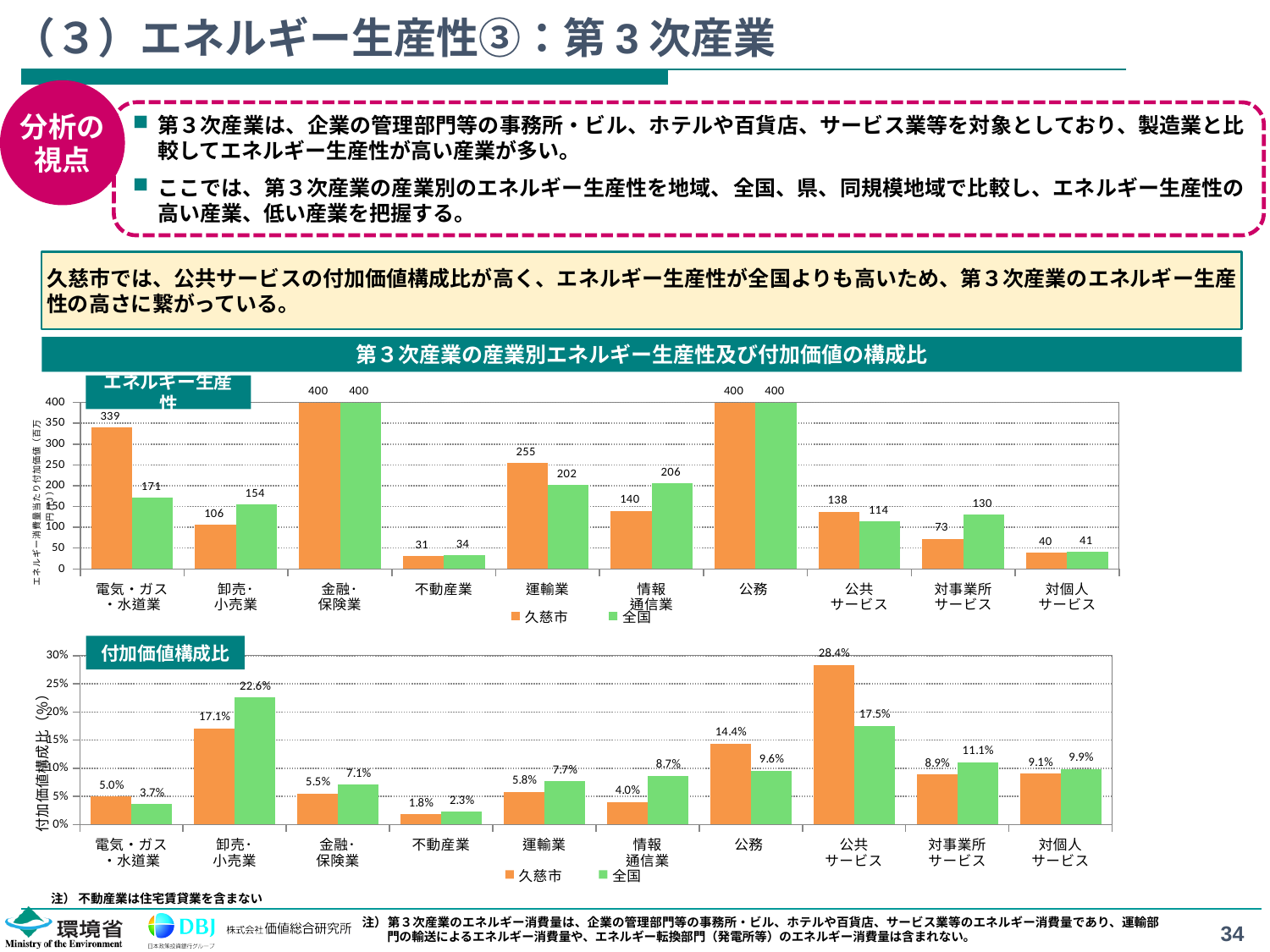

# （３）エネルギー生産性③：第3次産業
分析の
視点
第３次産業は、企業の管理部門等の事務所・ビル、ホテルや百貨店、サービス業等を対象としており、製造業と比較してエネルギー生産性が高い産業が多い。
ここでは、第３次産業の産業別のエネルギー生産性を地域、全国、県、同規模地域で比較し、エネルギー生産性の高い産業、低い産業を把握する。
久慈市では、公共サービスの付加価値構成比が高く、エネルギー生産性が全国よりも高いため、第３次産業のエネルギー生産性の高さに繋がっている。
第３次産業の産業別エネルギー生産性及び付加価値の構成比
エネルギー生産性

### Chart

| Category | 久慈市 | 全国 |
|---|---|---|
| 電気・ガス
・水道業 | 339.3961278536664 | 170.69019188131975 |
| 卸売･
小売業 | 105.89902788511367 | 154.1711614271924 |
| 金融･
保険業 | 400.0 | 400.0 |
| 不動産業 | 30.907693788551008 | 33.73519669386617 |
| 運輸業 | 254.9893662537605 | 201.7270577509518 |
| 情報
通信業 | 139.81384242781388 | 206.10283198621912 |
| 公務  | 400.0 | 400.0 |
| 公共
サービス | 137.54242995558377 | 114.15322203700964 |
| 対事業所
サービス | 72.77739250863988 | 129.99582197631767 |
| 対個人
サービス | 39.5860271173914 | 41.12828263196541 |
付加価値構成比

### Chart

| Category | 久慈市 | 全国 |
|---|---|---|
| 電気・ガス
・水道業 | 0.049678761245514035 | 0.03660331325708252 |
| 卸売･
小売業 | 0.1711661263406904 | 0.22576668634409508 |
| 金融･
保険業 | 0.05517730906848843 | 0.0708057824612475 |
| 不動産業 | 0.018462698675118596 | 0.022781320484005486 |
| 運輸業 | 0.05834238009758756 | 0.0767198880133478 |
| 情報
通信業 | 0.039725908298237377 | 0.08692281602790836 |
| 公務  | 0.14420325985508675 | 0.09596586345182956 |
| 公共
サービス | 0.2836313445405829 | 0.17514987971059362 |
| 対事業所
サービス | 0.08866531823076008 | 0.11067416452505698 |
| 対個人
サービス | 0.09094689364793385 | 0.09861028572483307 |
注） 不動産業は住宅賃貸業を含まない
注）	第３次産業のエネルギー消費量は、企業の管理部門等の事務所・ビル、ホテルや百貨店、サービス業等のエネルギー消費量であり、運輸部門の輸送によるエネルギー消費量や、エネルギー転換部門（発電所等）のエネルギー消費量は含まれない。
34